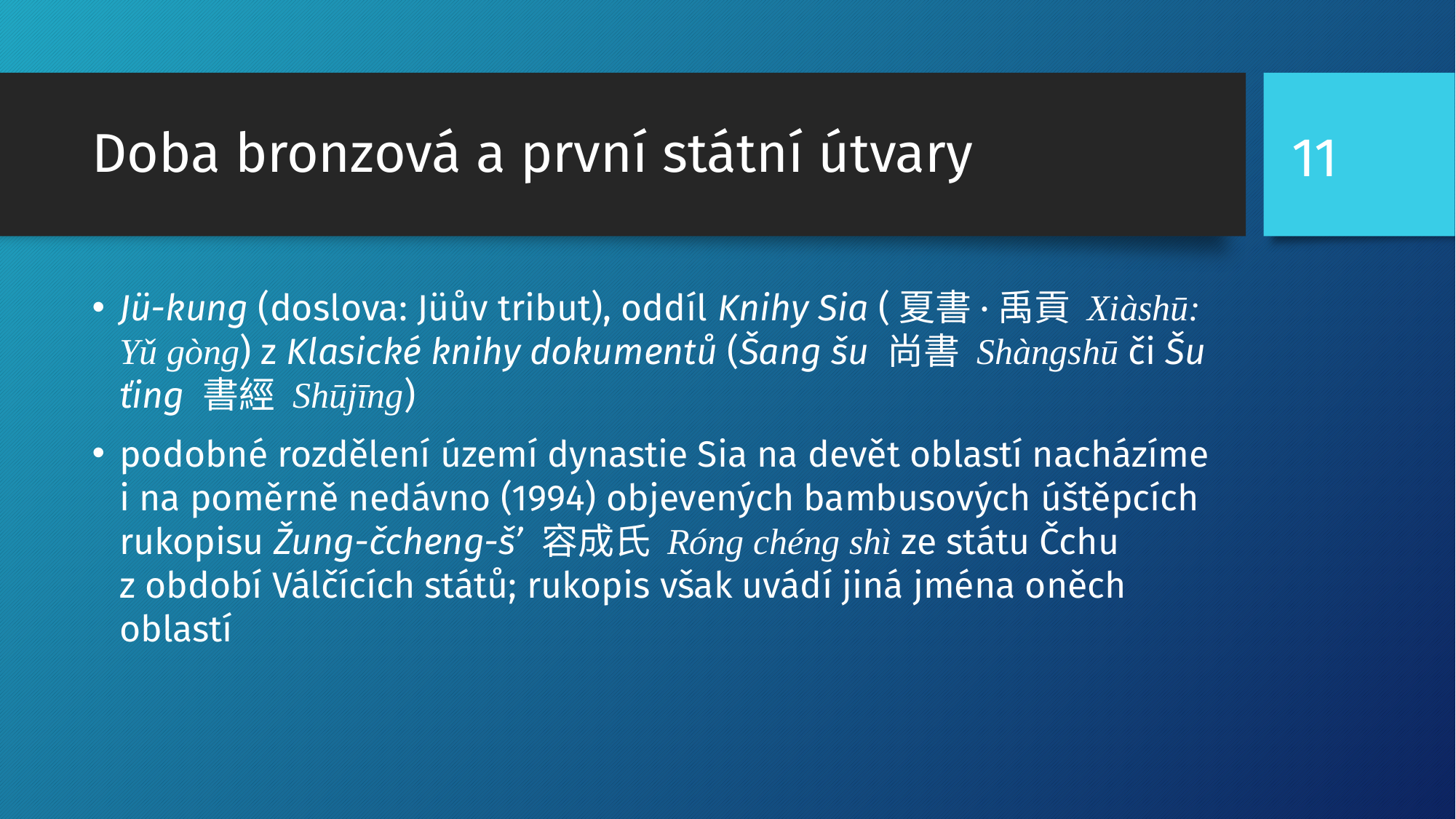

11
# Doba bronzová a první státní útvary
Jü-kung (doslova: Jüův tribut), oddíl Knihy Sia (夏書·禹貢 Xiàshū: Yǔ gòng) z Klasické knihy dokumentů (Šang šu 尚書 Shàngshū či Šu ťing 書經 Shūjīng)
podobné rozdělení území dynastie Sia na devět oblastí nacházíme i na poměrně nedávno (1994) objevených bambusových úštěpcích rukopisu Žung-čcheng-š’ 容成氏 Róng chéng shì ze státu Čchu z období Válčících států; rukopis však uvádí jiná jména oněch oblastí